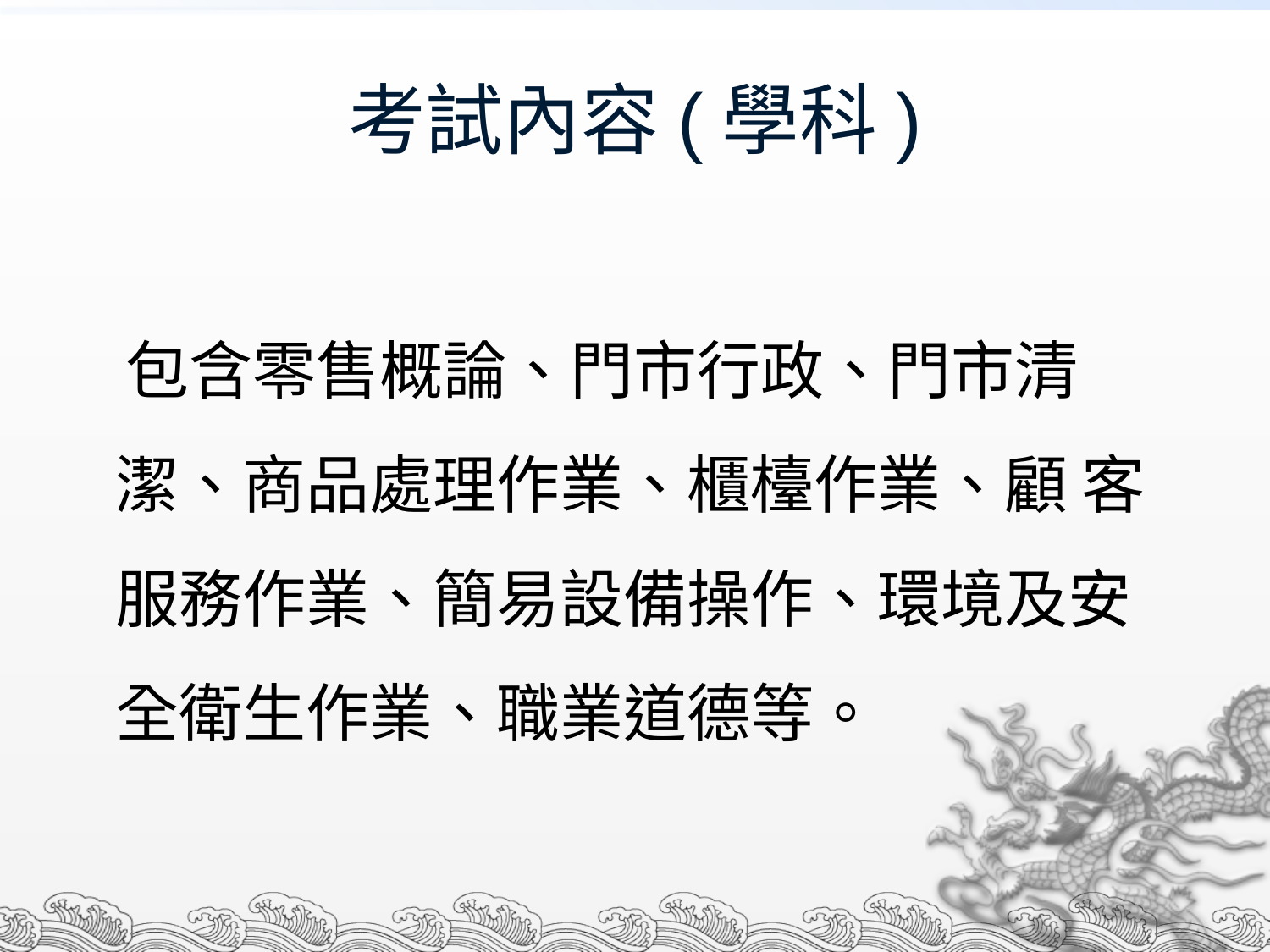

# 考試內容(學科)
   包含零售概論、門市行政、門市清潔、商品處理作業、櫃檯作業、顧 客服務作業、簡易設備操作、環境及安全衛生作業、職業道德等。